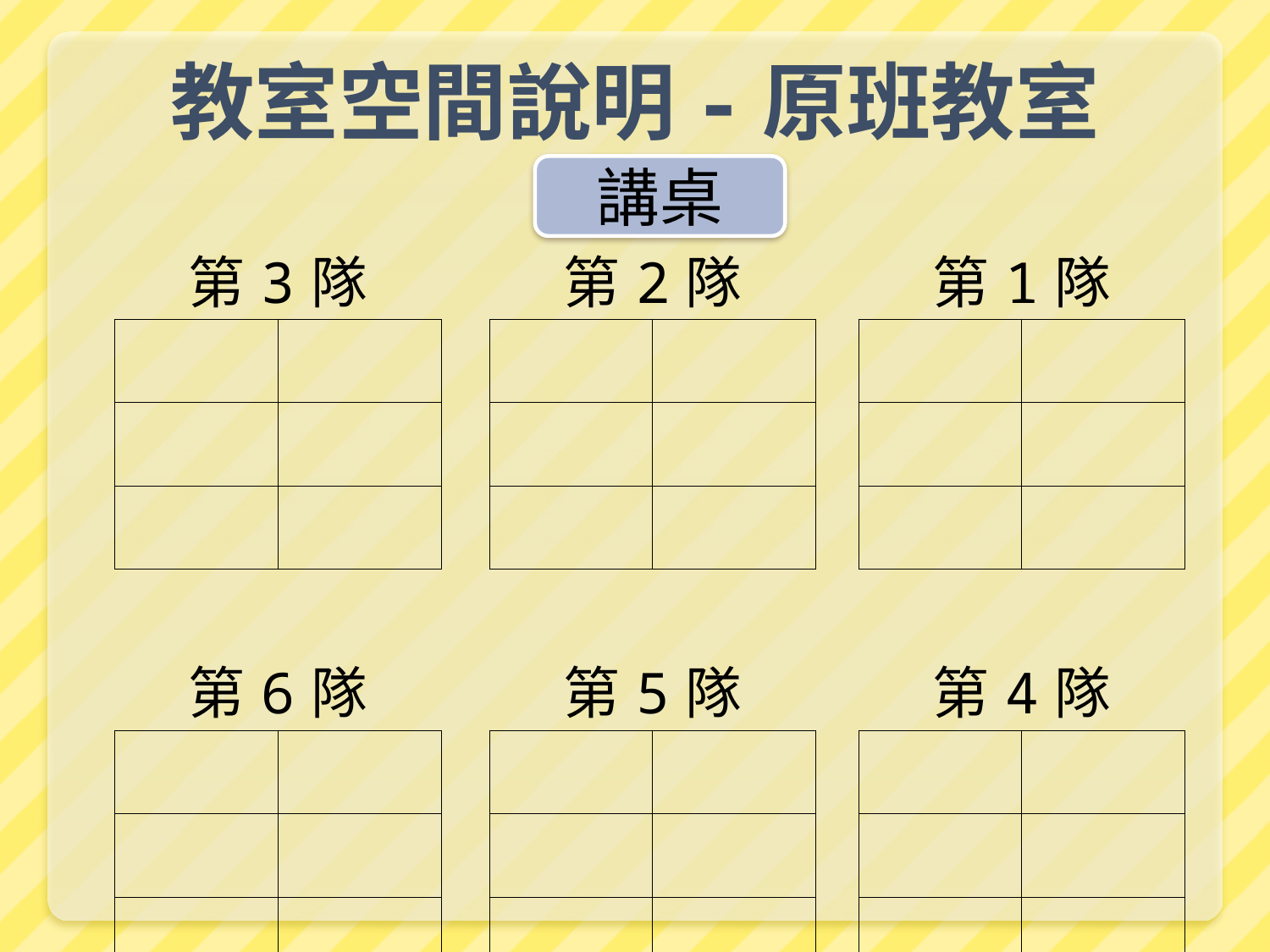

# 教室空間說明-原班教室
講桌
| 第3隊 |  |  | 第2隊 |  |  | 第1隊 |  |
| --- | --- | --- | --- | --- | --- | --- | --- |
|  |  |  |  |  |  |  |  |
|  |  |  |  |  |  |  |  |
|  |  |  |  |  |  |  |  |
|  |  |  |  |  |  |  |  |
| 第6隊 |  |  | 第5隊 |  |  | 第4隊 |  |
|  |  |  |  |  |  |  |  |
|  |  |  |  |  |  |  |  |
|  |  |  |  |  |  |  |  |